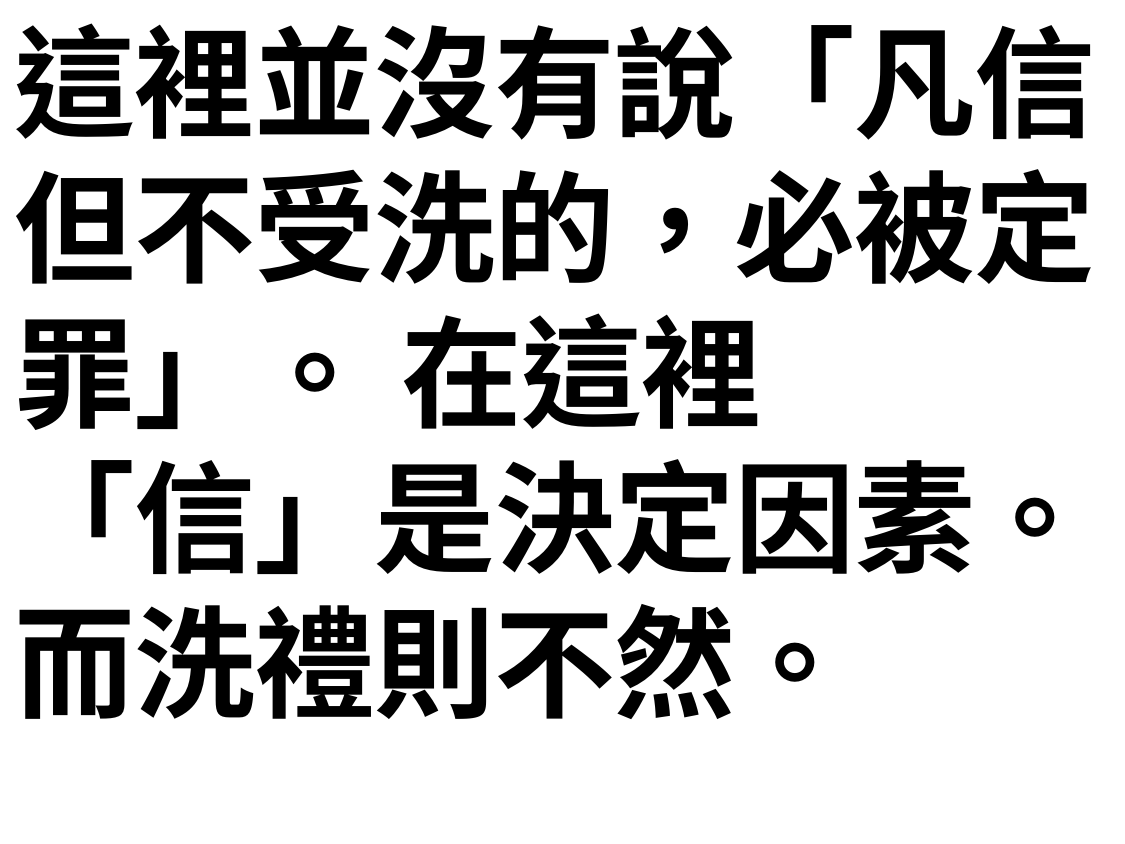

這裡並沒有說「凡信但不受洗的，必被定罪」。 在這裡「信」是決定因素。而洗禮則不然。